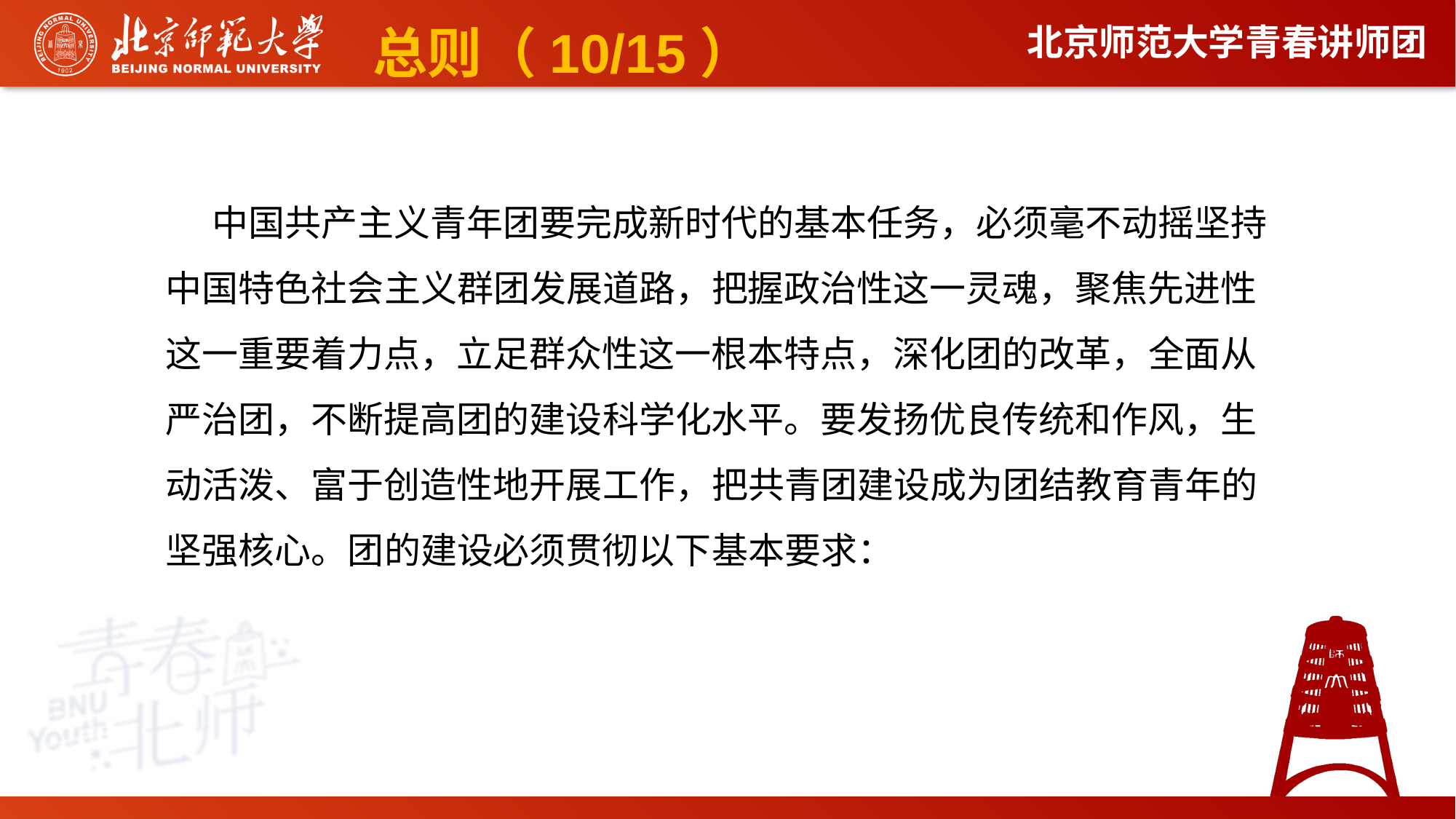

总则（10/15）

中国共产主义青年团要完成新时代的基本任务，必须毫不动摇坚持中国特色社会主义群团发展道路，把握政治性这一灵魂，聚焦先进性这一重要着力点，立足群众性这一根本特点，深化团的改革，全面从严治团，不断提高团的建设科学化水平。要发扬优良传统和作风，生动活泼、富于创造性地开展工作，把共青团建设成为团结教育青年的坚强核心。团的建设必须贯彻以下基本要求：